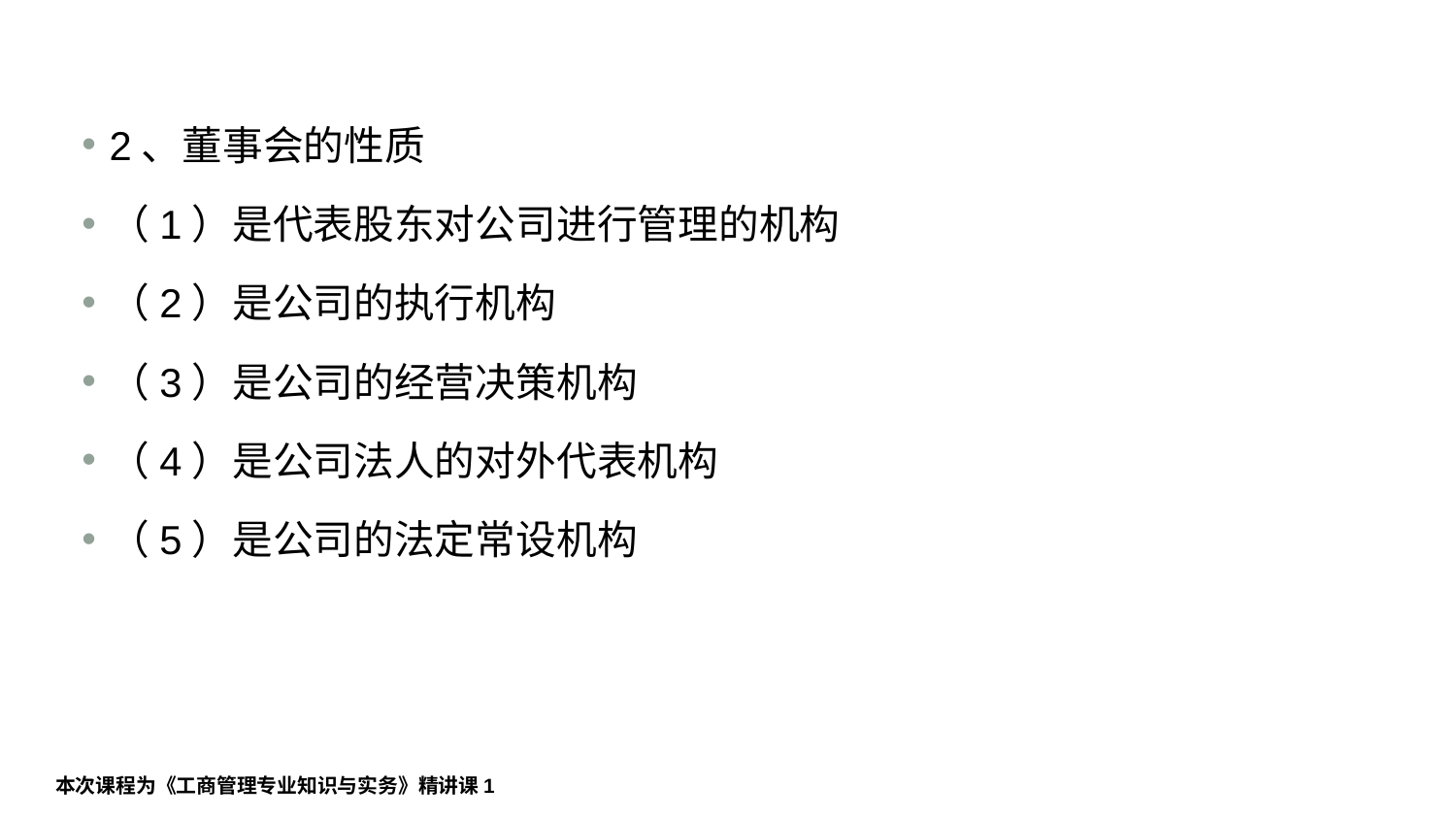

#
2、董事会的性质
（1）是代表股东对公司进行管理的机构
（2）是公司的执行机构
（3）是公司的经营决策机构
（4）是公司法人的对外代表机构
（5）是公司的法定常设机构